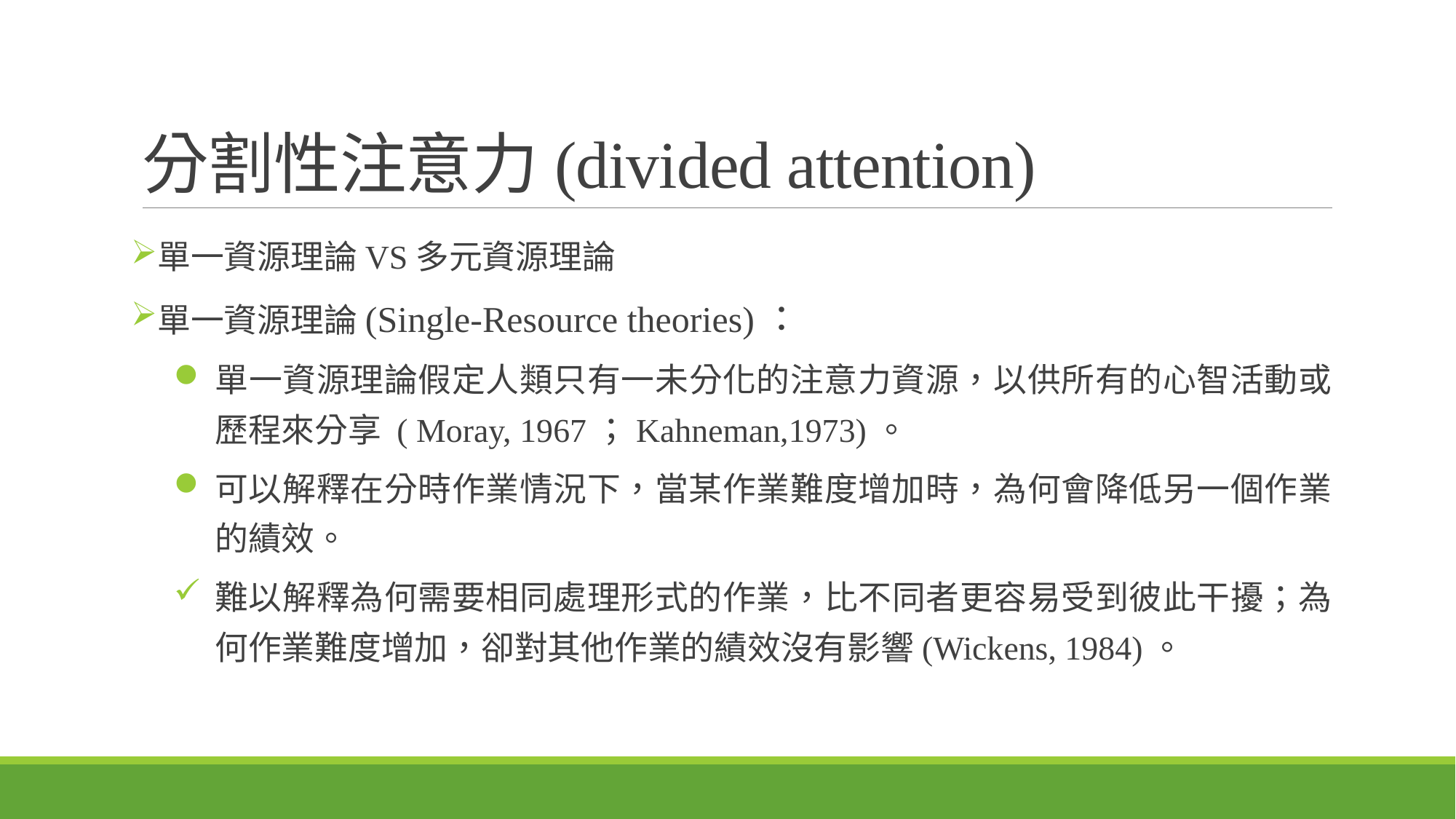

# 分割性注意力(divided attention)
單一資源理論VS多元資源理論
單一資源理論(Single-Resource theories)：
單一資源理論假定人類只有一未分化的注意力資源，以供所有的心智活動或歷程來分享 ( Moray, 1967；Kahneman,1973)。
可以解釋在分時作業情況下，當某作業難度增加時，為何會降低另一個作業的績效。
難以解釋為何需要相同處理形式的作業，比不同者更容易受到彼此干擾；為何作業難度增加，卻對其他作業的績效沒有影響(Wickens, 1984)。